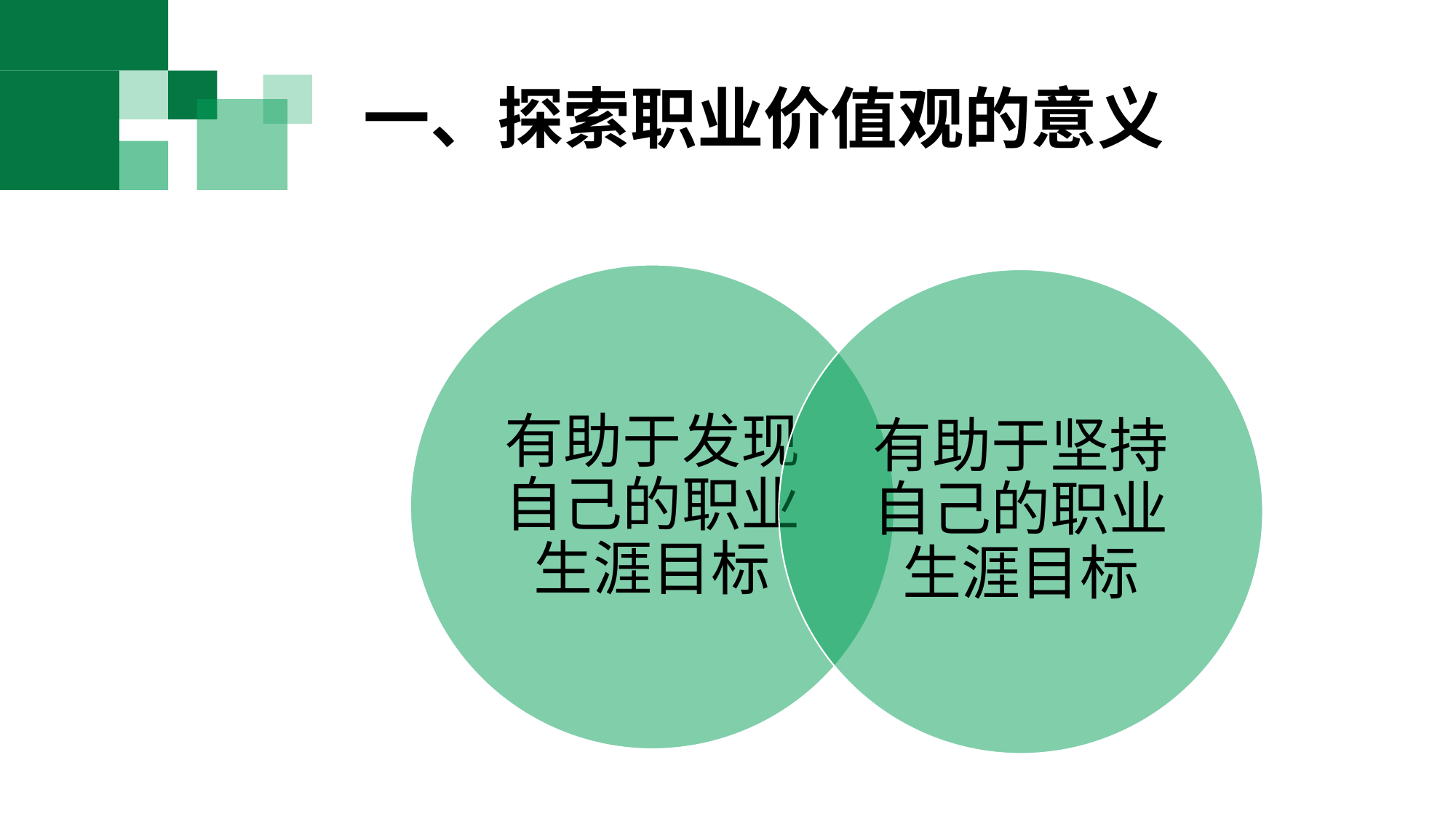

二、学业规划的特点是什么？
一、探索职业价值观的意义

有助于发现自己的职业生涯目标
有助于坚持自己的职业生涯目标